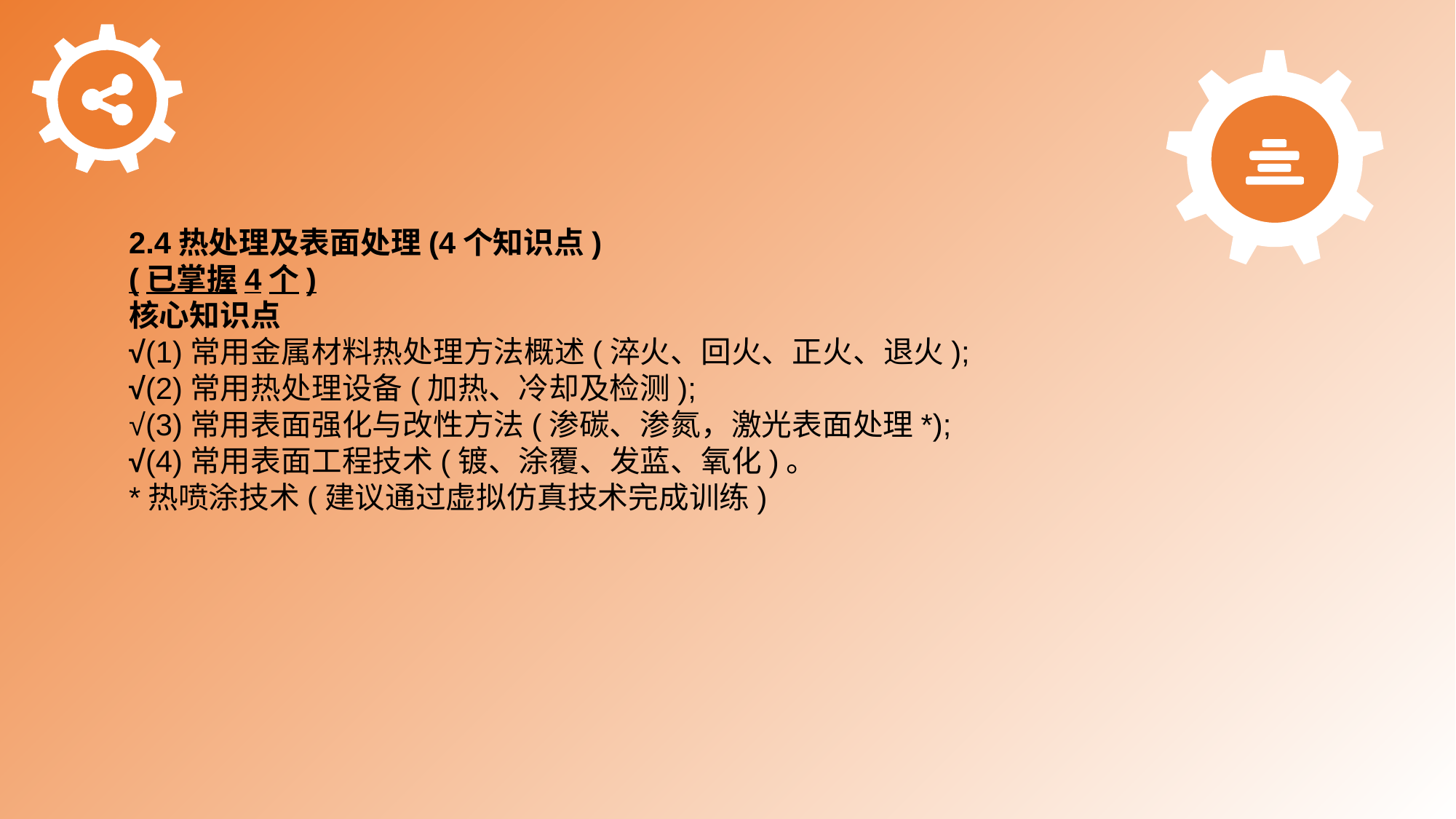

2.4热处理及表面处理(4个知识点)
(已掌握4个)
核心知识点
√(1)常用金属材料热处理方法概述(淬火、回火、正火、退火);
√(2)常用热处理设备(加热、冷却及检测);
√(3)常用表面强化与改性方法(渗碳、渗氮，激光表面处理*);
√(4)常用表面工程技术(镀、涂覆、发蓝、氧化)。
*热喷涂技术(建议通过虚拟仿真技术完成训练)